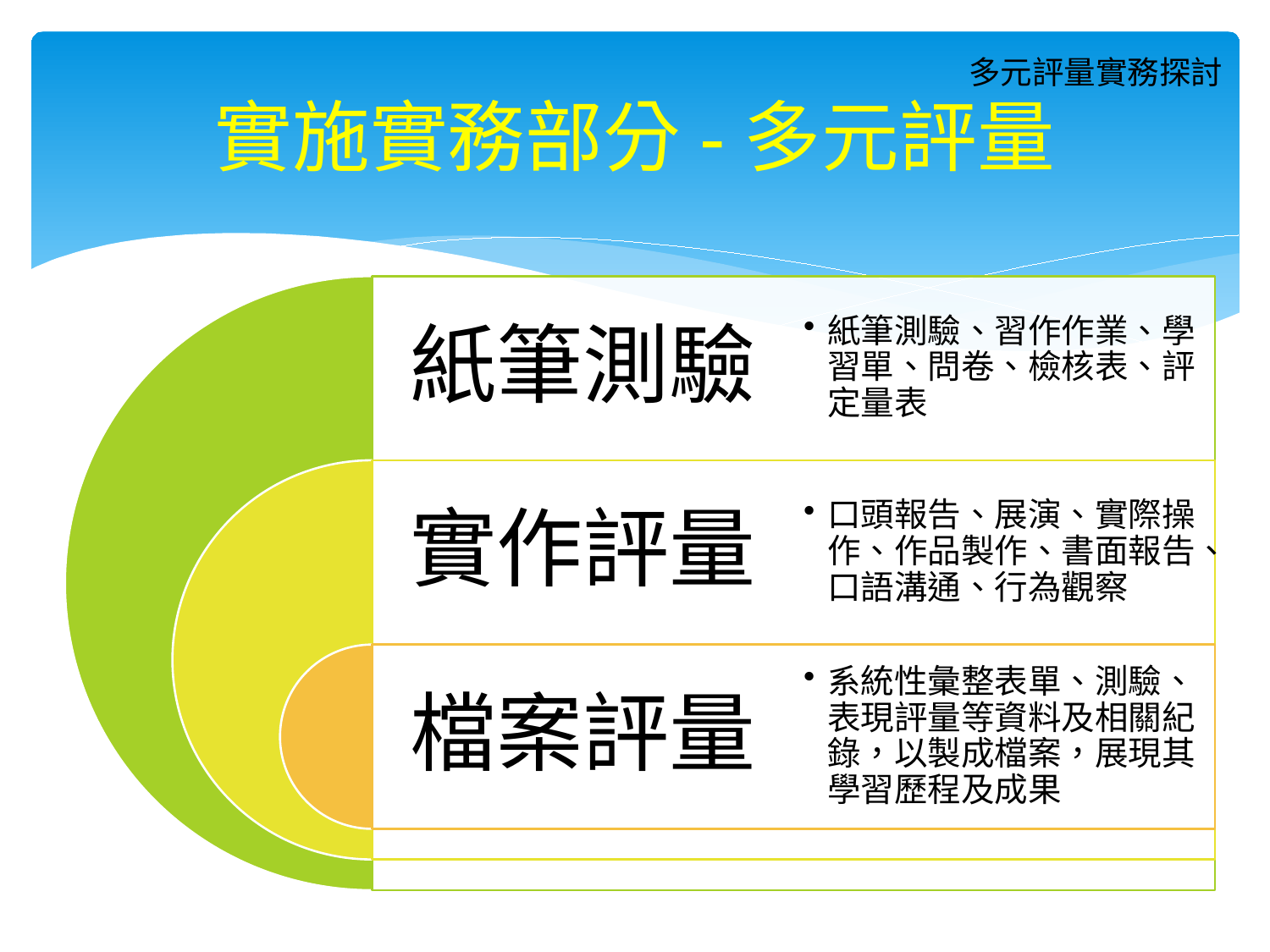

多元評量實務探討
# 實施實務部分-多元評量
紙筆測驗
實作評量
檔案評量
紙筆測驗、習作作業、學習單、問卷、檢核表、評定量表
口頭報告、展演、實際操作、作品製作、書面報告、口語溝通、行為觀察
系統性彙整表單、測驗、表現評量等資料及相關紀錄，以製成檔案，展現其學習歷程及成果